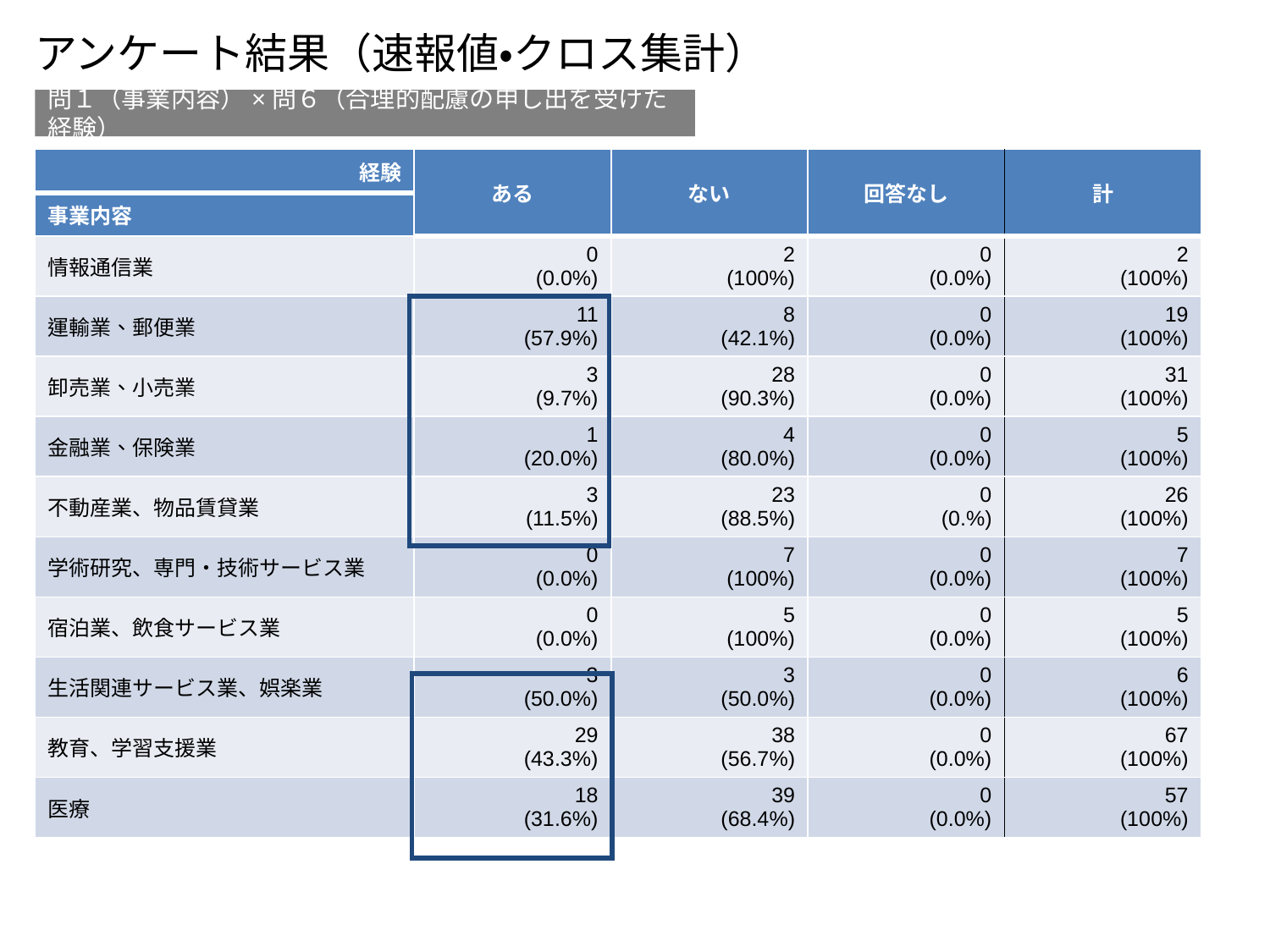

アンケート結果（速報値・クロス集計）

問１（事業内容）×問６（合理的配慮の申し出を受けた経験）
| 経験 | ある | ない | 回答なし | 計 |
| --- | --- | --- | --- | --- |
| 事業内容 |  |  |  |  |
| 情報通信業 | 0 (0.0%) | 2 (100%) | 0 (0.0%) | 2 (100%) |
| 運輸業、郵便業 | 11 (57.9%) | 8 (42.1%) | 0 (0.0%) | 19 (100%) |
| 卸売業、小売業 | 3 (9.7%) | 28 (90.3%) | 0 (0.0%) | 31 (100%) |
| 金融業、保険業 | 1 (20.0%) | 4 (80.0%) | 0 (0.0%) | 5 (100%) |
| 不動産業、物品賃貸業 | 3 (11.5%) | 23 (88.5%) | 0 (0.%) | 26 (100%) |
| 学術研究、専門・技術サービス業 | 0 (0.0%) | 7 (100%) | 0 (0.0%) | 7 (100%) |
| 宿泊業、飲食サービス業 | 0 (0.0%) | 5 (100%) | 0 (0.0%) | 5 (100%) |
| 生活関連サービス業、娯楽業 | 3 (50.0%) | 3 (50.0%) | 0 (0.0%) | 6 (100%) |
| 教育、学習支援業 | 29 (43.3%) | 38 (56.7%) | 0 (0.0%) | 67 (100%) |
| 医療 | 18 (31.6%) | 39 (68.4%) | 0 (0.0%) | 57 (100%) |
|  |
| --- |
|  |
| --- |